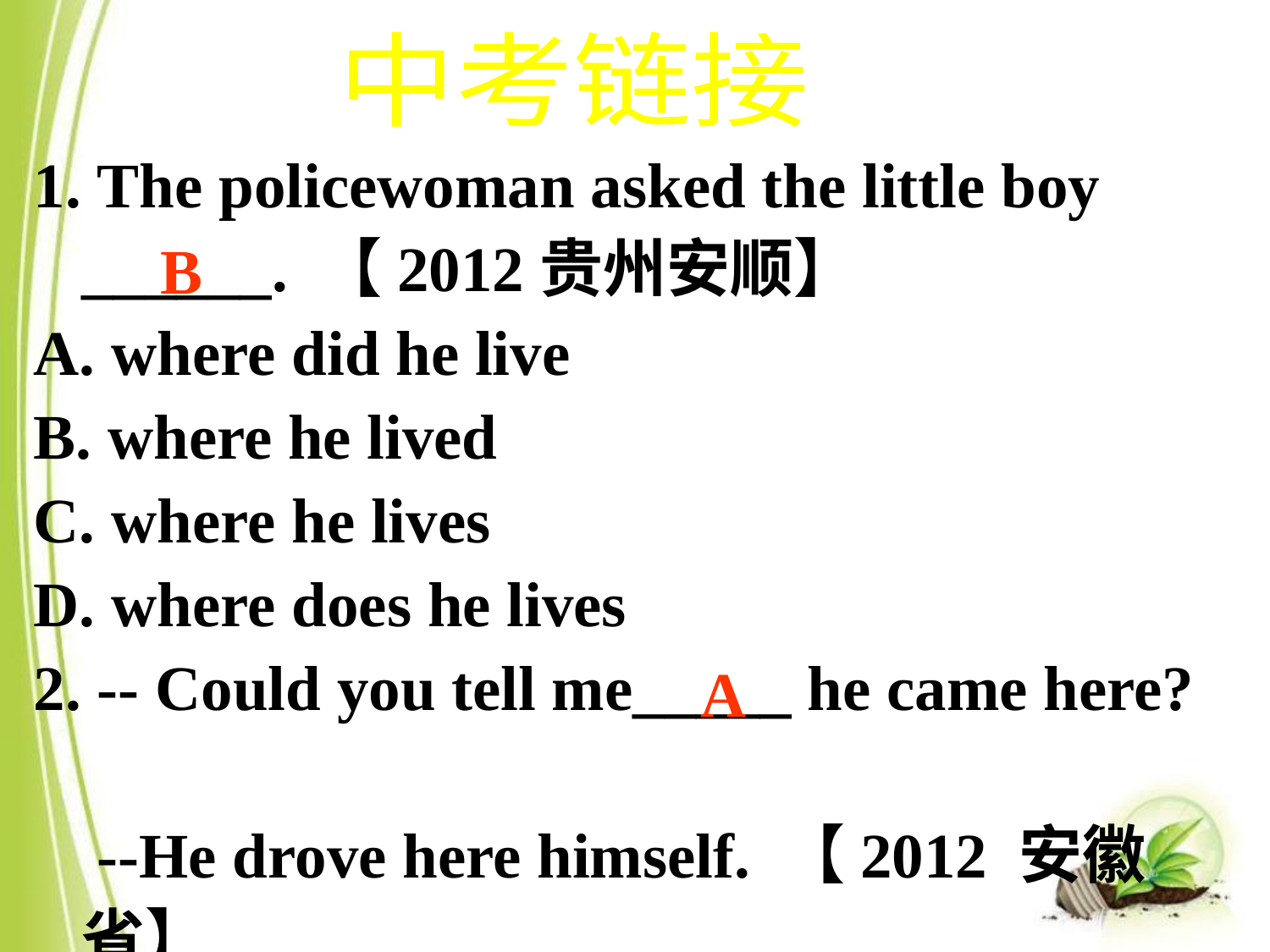

中考链接
 The policewoman asked the little boy ______. 【2012贵州安顺】
A. where did he live
B. where he lived
C. where he lives
D. where does he lives
2. -- Could you tell me_____ he came here?
    --He drove here himself. 【2012 安徽省】
 how      B. why       C. when    D. whether
B
A